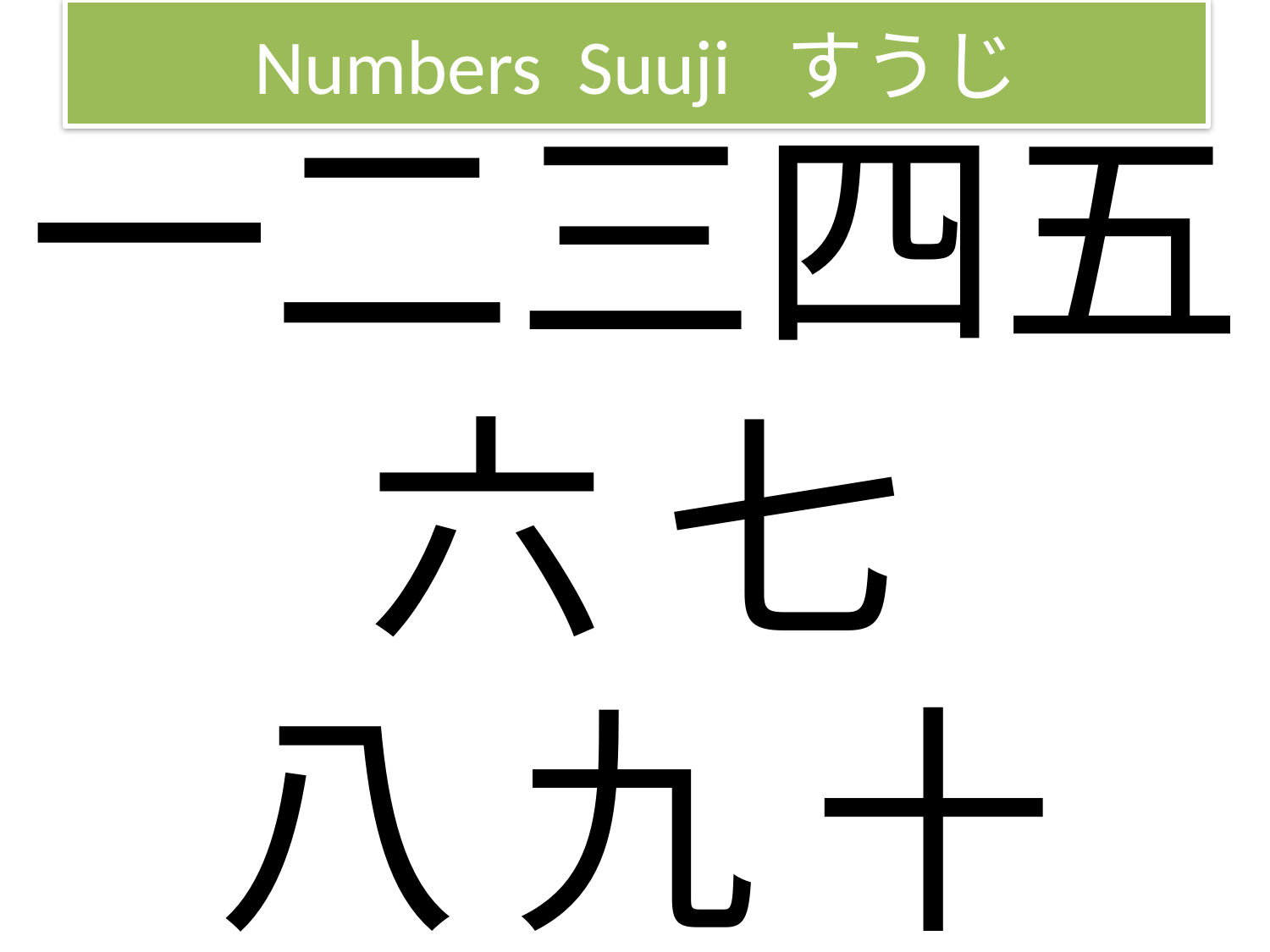

# Numbers  Suuji  すうじ
一二三四五 六 七
八 九 十